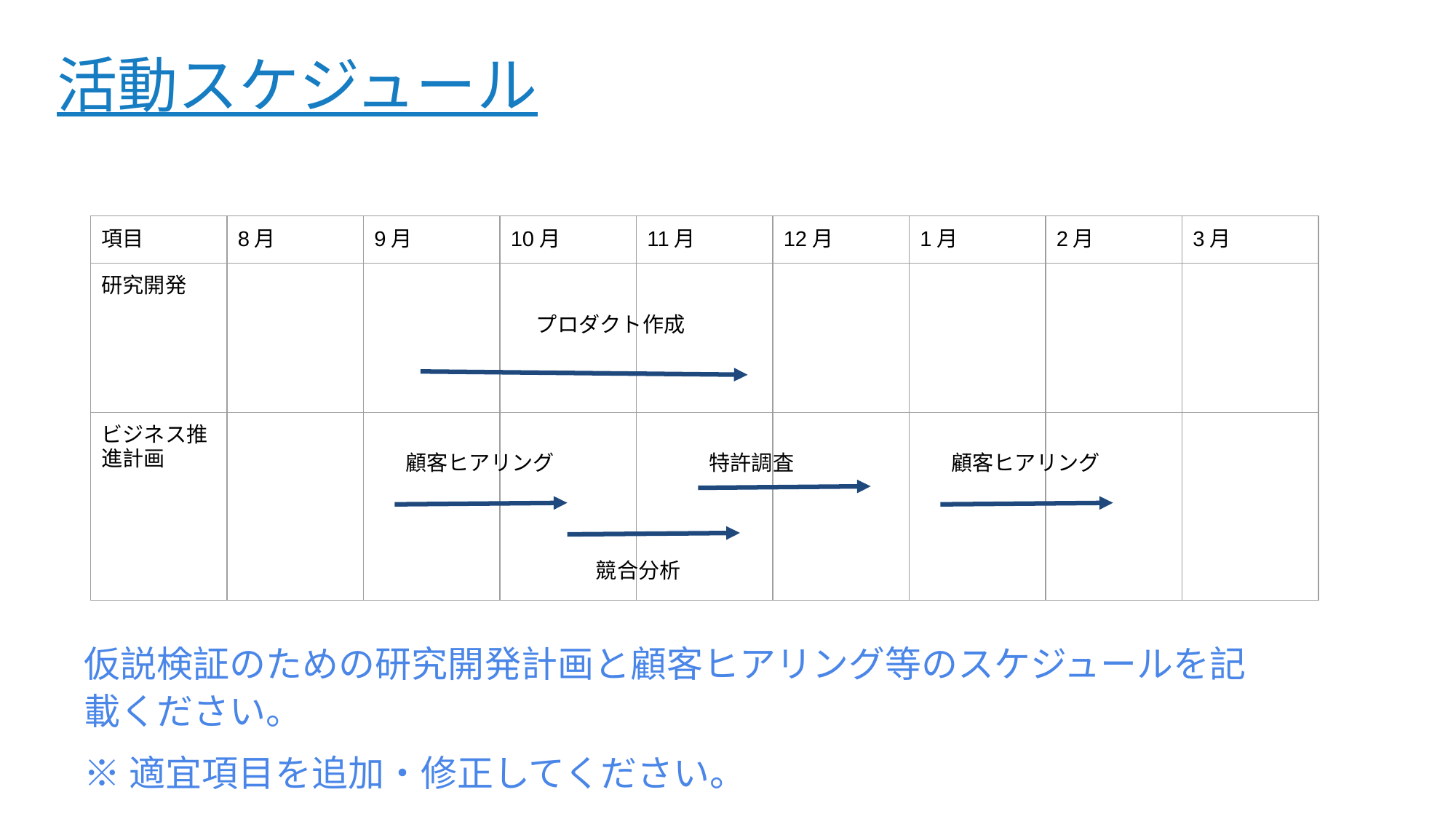

# 活動スケジュール
| 項目 | 8月 | 9月 | 10月 | 11月 | 12月 | 1月 | 2月 | 3月 |
| --- | --- | --- | --- | --- | --- | --- | --- | --- |
| 研究開発 |  |  |  |  |  |  |  |  |
| ビジネス推進計画 |  |  |  |  |  |  |  |  |
プロダクト作成
顧客ヒアリング
特許調査
顧客ヒアリング
競合分析
仮説検証のための研究開発計画と顧客ヒアリング等のスケジュールを記載ください。
※適宜項目を追加・修正してください。